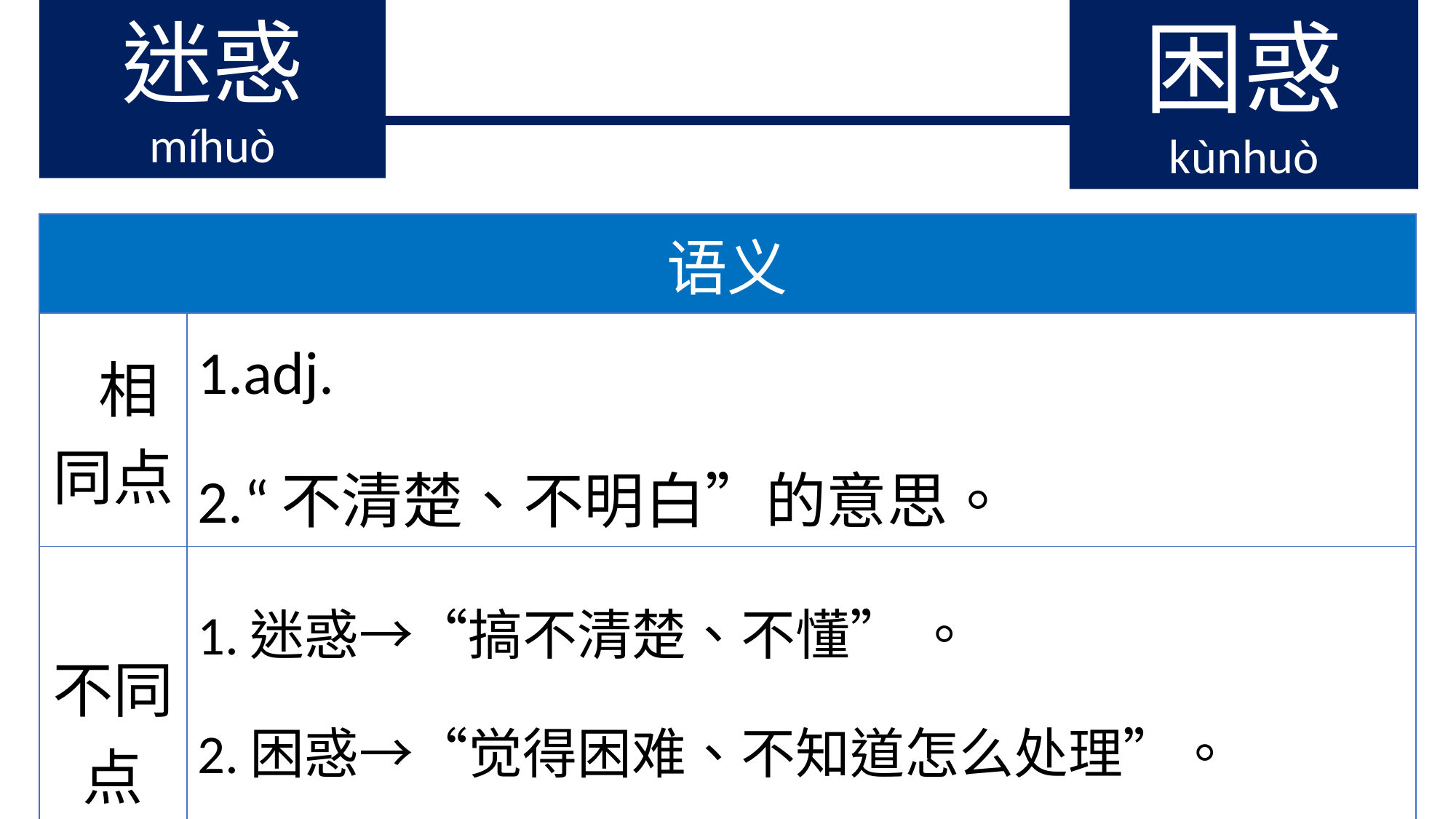

迷惑
míhuò
困惑
kùnhuò
| 语义 |  |
| --- | --- |
| 相同点 | 1.adj. 2.“不清楚、不明白”的意思。 |
| 不同点 | 1.迷惑→“搞不清楚、不懂” 。 2.困惑→“觉得困难、不知道怎么处理”。 3.迷惑→可当V.。 |